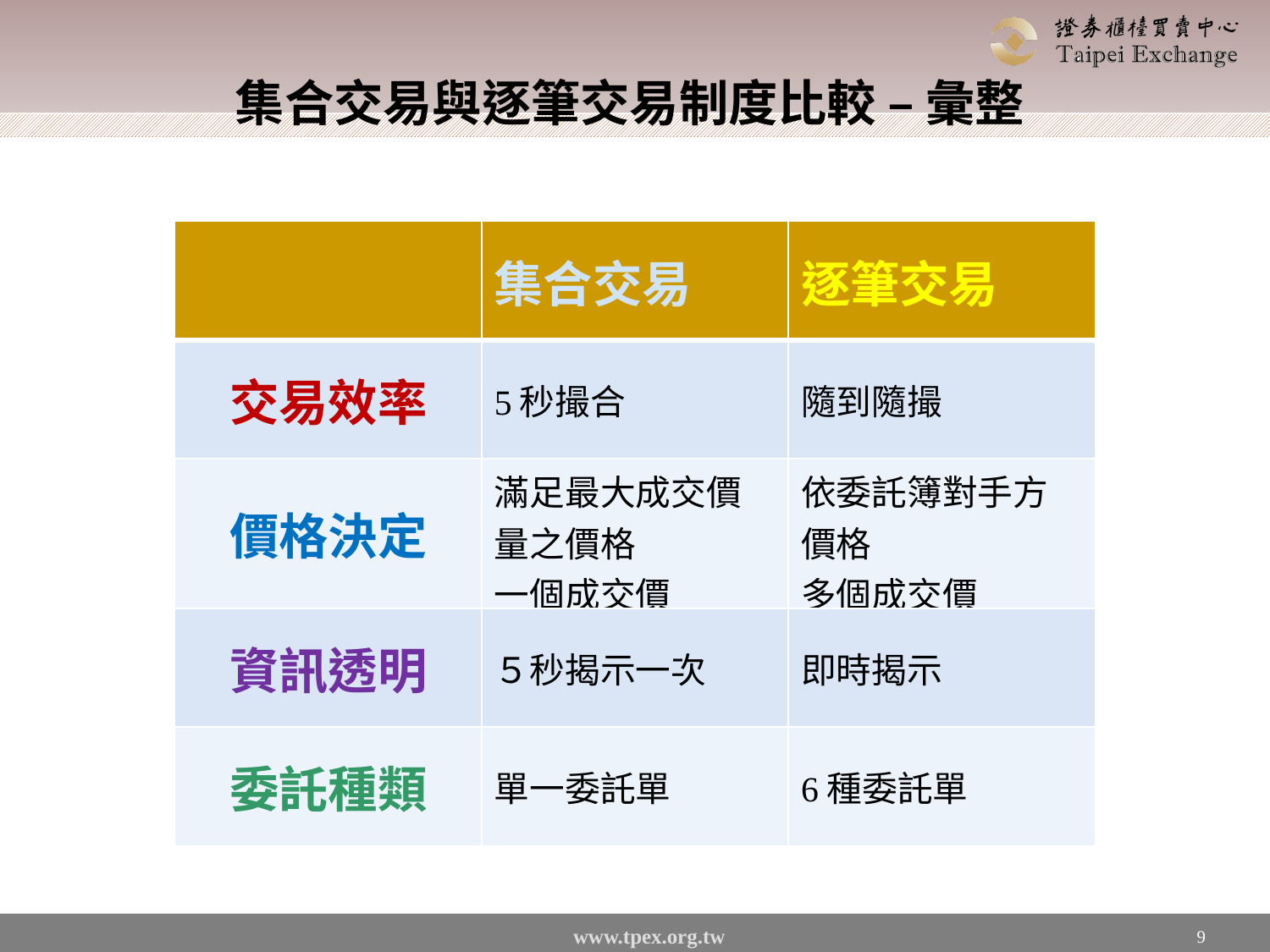

# 集合交易與逐筆交易制度比較 – 彙整
|  | 集合交易 | 逐筆交易 |
| --- | --- | --- |
| 交易效率 | 5秒撮合 | 隨到隨撮 |
| 價格決定 | 滿足最大成交價量之價格 一個成交價 | 依委託簿對手方價格 多個成交價 |
| 資訊透明 | ５秒揭示一次 | 即時揭示 |
| 委託種類 | 單一委託單 | 6種委託單 |
9